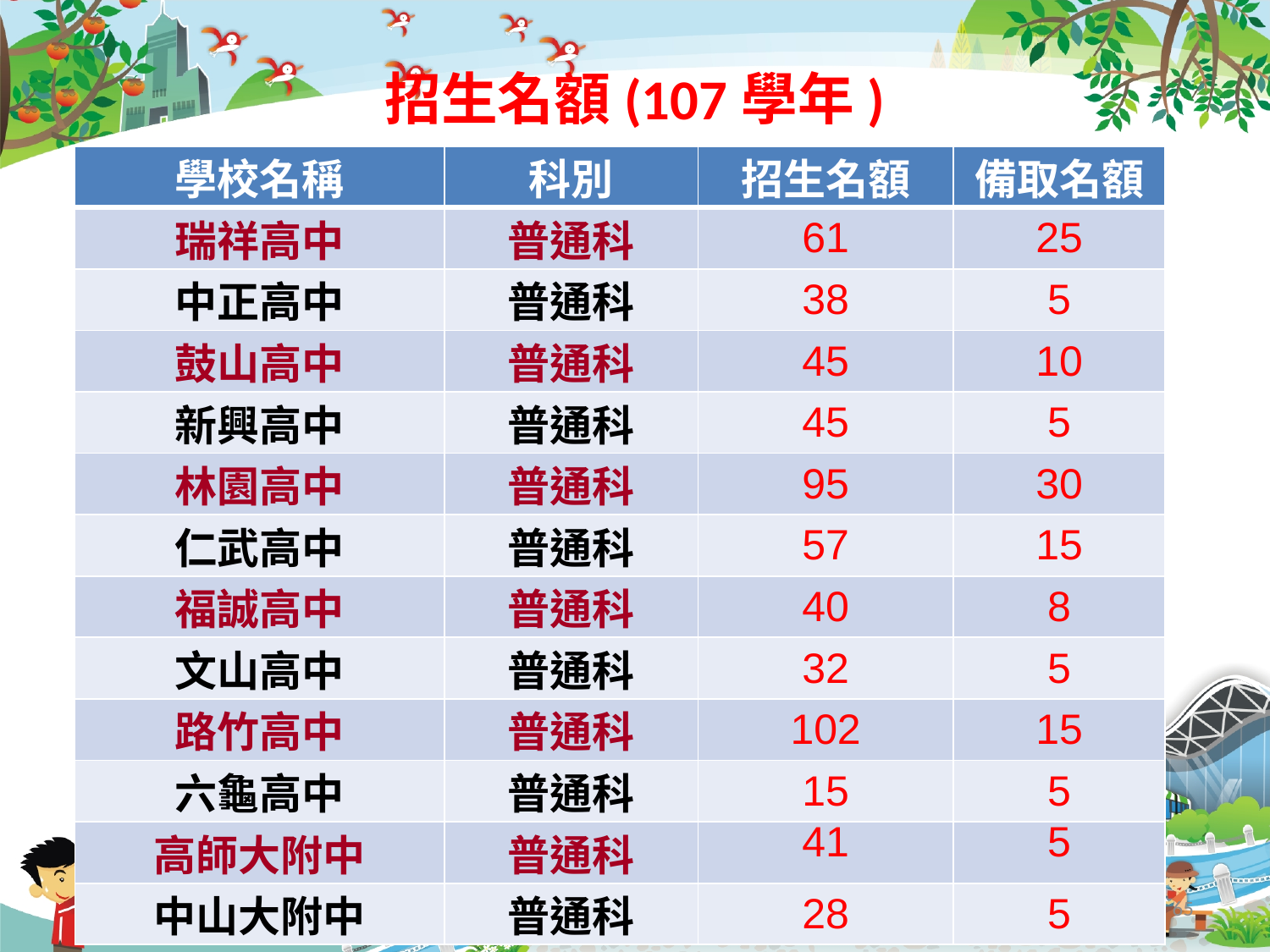

# 招生名額(107學年)
| 學校名稱 | 科別 | 招生名額 | 備取名額 |
| --- | --- | --- | --- |
| 瑞祥高中 | 普通科 | 61 | 25 |
| 中正高中 | 普通科 | 38 | 5 |
| 鼓山高中 | 普通科 | 45 | 10 |
| 新興高中 | 普通科 | 45 | 5 |
| 林園高中 | 普通科 | 95 | 30 |
| 仁武高中 | 普通科 | 57 | 15 |
| 福誠高中 | 普通科 | 40 | 8 |
| 文山高中 | 普通科 | 32 | 5 |
| 路竹高中 | 普通科 | 102 | 15 |
| 六龜高中 | 普通科 | 15 | 5 |
| 高師大附中 | 普通科 | 41 | 5 |
| 中山大附中 | 普通科 | 28 | 5 |
65